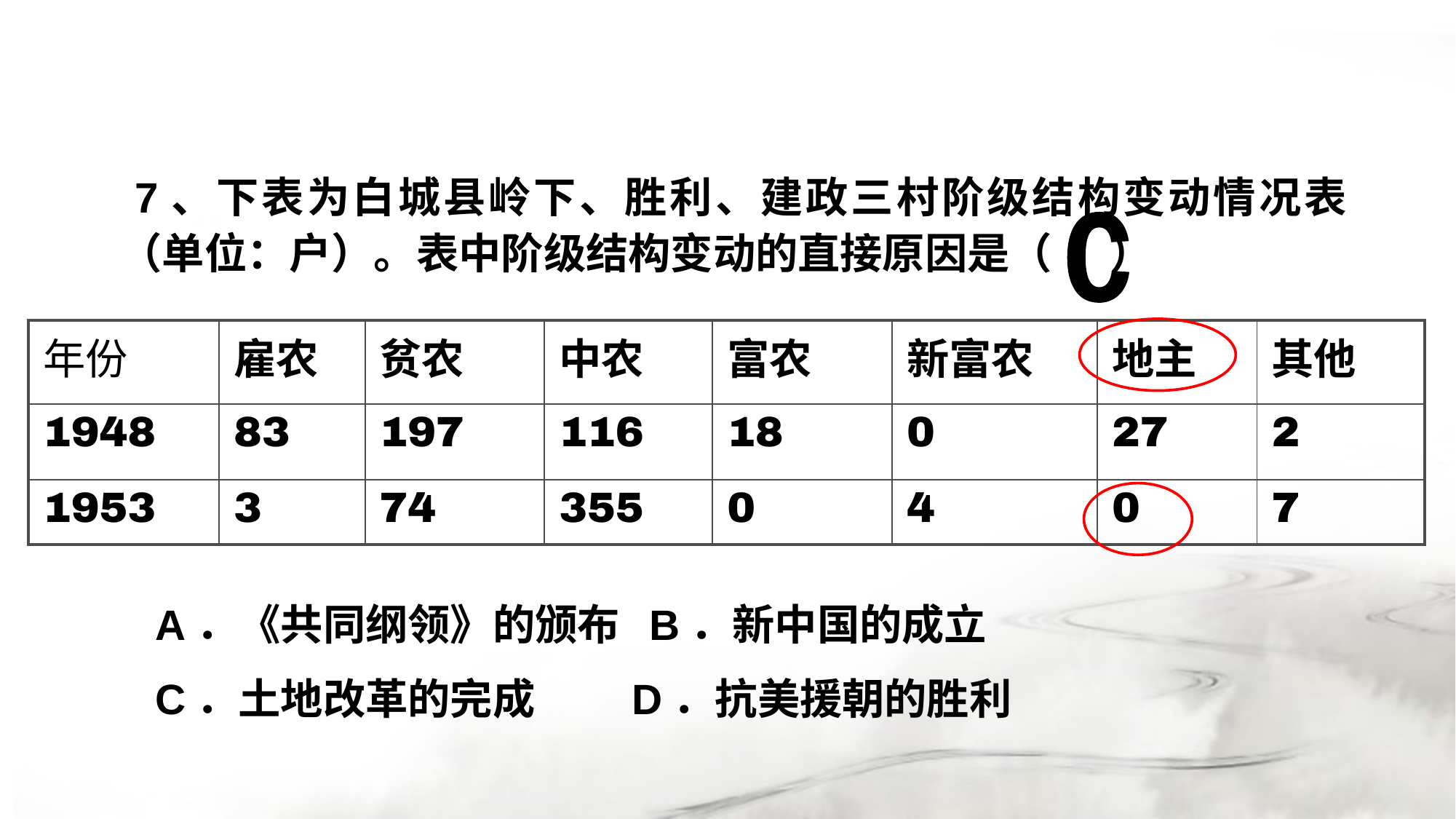

7、下表为白城县岭下、胜利、建政三村阶级结构变动情况表（单位：户）。表中阶级结构变动的直接原因是（      ）

   A．《共同纲领》的颁布  B．新中国的成立
   C．土地改革的完成         D．抗美援朝的胜利
c

| 年份 | 雇农 | 贫农 | 中农 | 富农 | 新富农 | 地主 | 其他 |
| --- | --- | --- | --- | --- | --- | --- | --- |
| 1948 | 83 | 197 | 116 | 18 | 0 | 27 | 2 |
| 1953 | 3 | 74 | 355 | 0 | 4 | 0 | 7 |